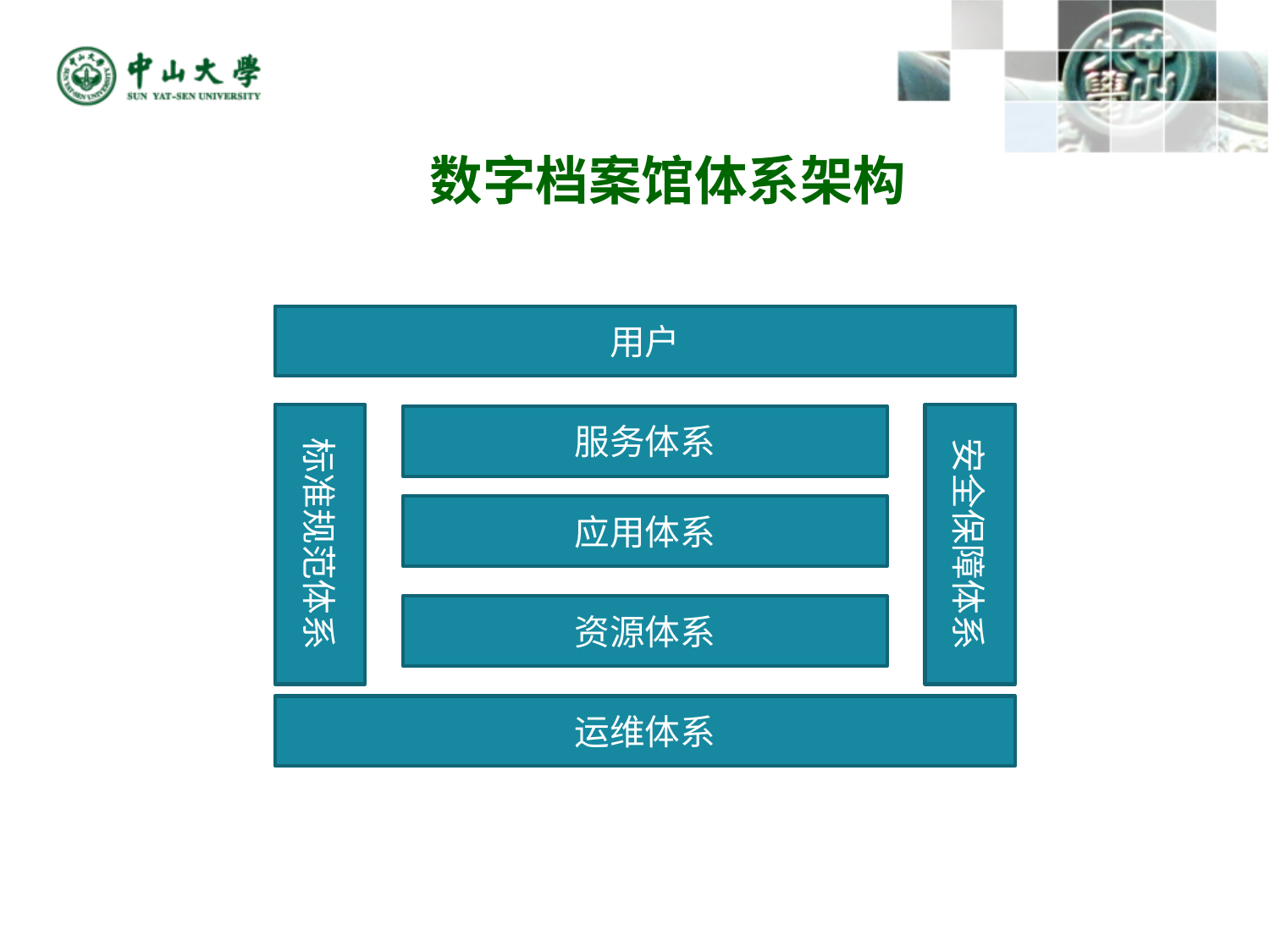

数字档案馆体系架构
用户
标准规范体系
安全保障体系
服务体系
应用体系
资源体系
运维体系
22